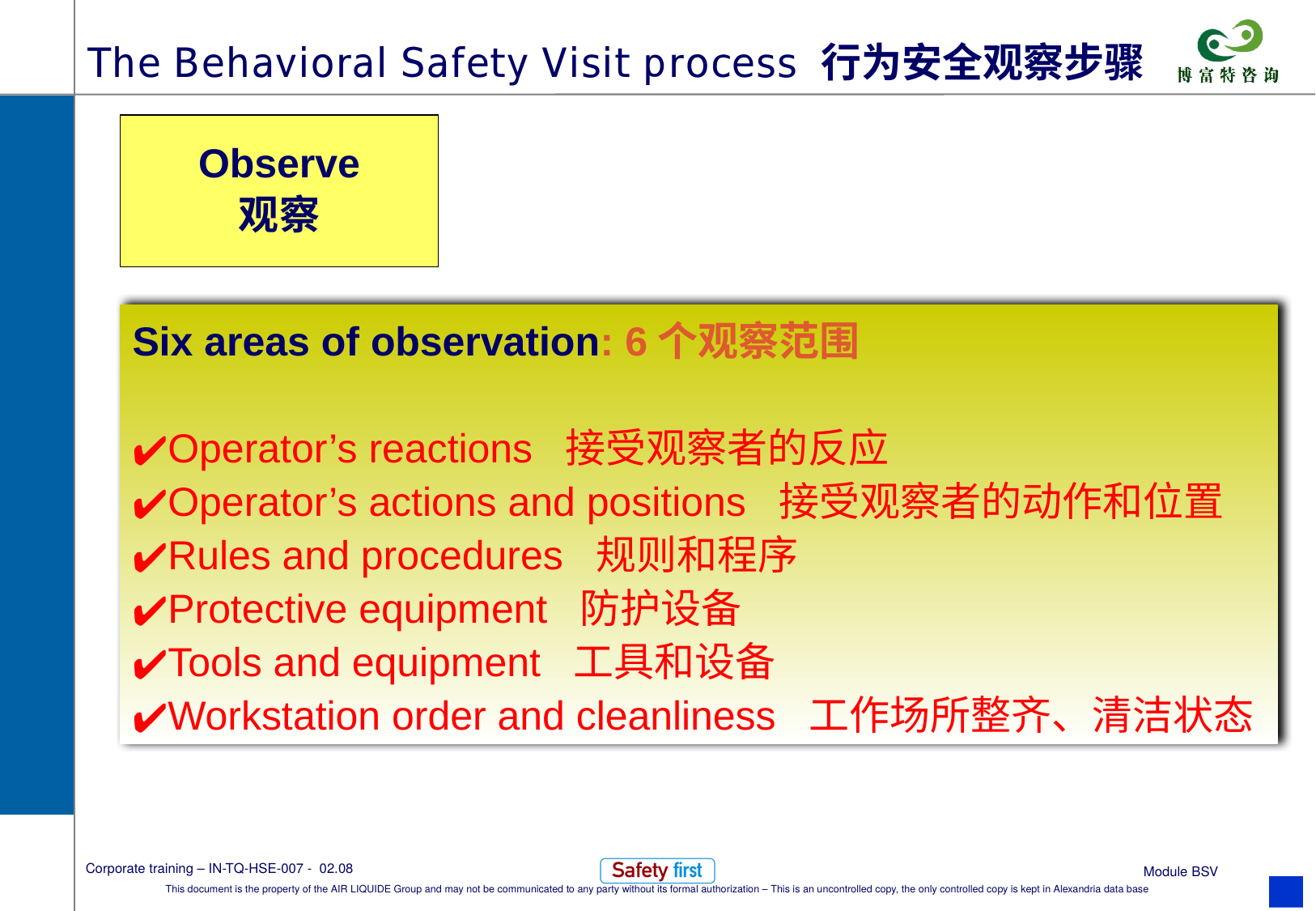

# The Behavioral Safety Visit process 行为安全观察步骤
Observe
观察
Six areas of observation: 6个观察范围

Operator’s reactions  接受观察者的反应
Operator’s actions and positions  接受观察者的动作和位置
Rules and procedures  规则和程序
Protective equipment  防护设备
Tools and equipment  工具和设备
Workstation order and cleanliness  工作场所整齐、清洁状态
13